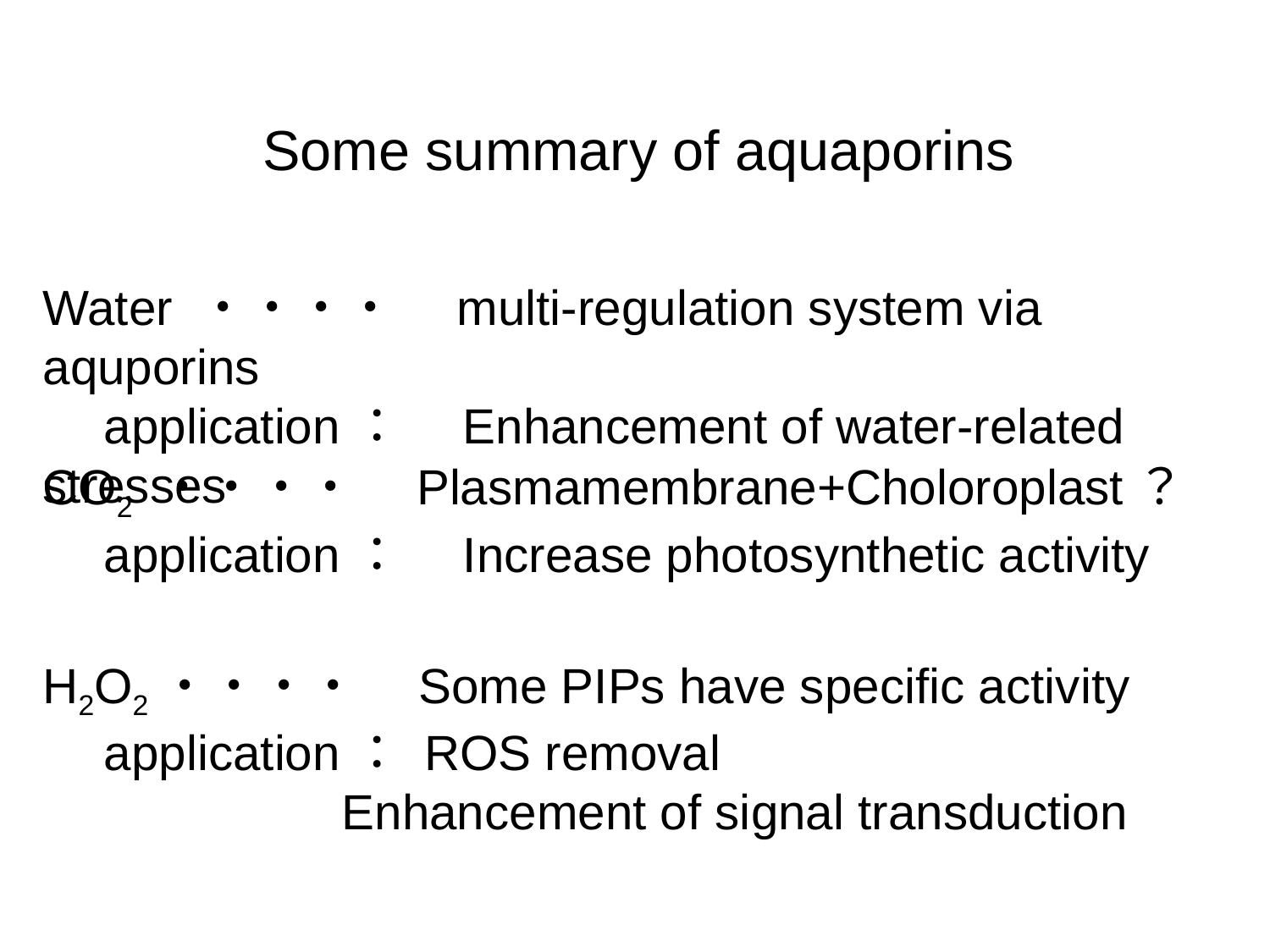

Some summary of aquaporins
Water ・・・・　multi-regulation system via aquporins
　application：　Enhancement of water-related stresses
CO2 ・・・・　Plasmamembrane+Choloroplast？
　application：　Increase photosynthetic activity
H2O2・・・・　Some PIPs have specific activity
　application： ROS removal
　　　　　	   Enhancement of signal transduction